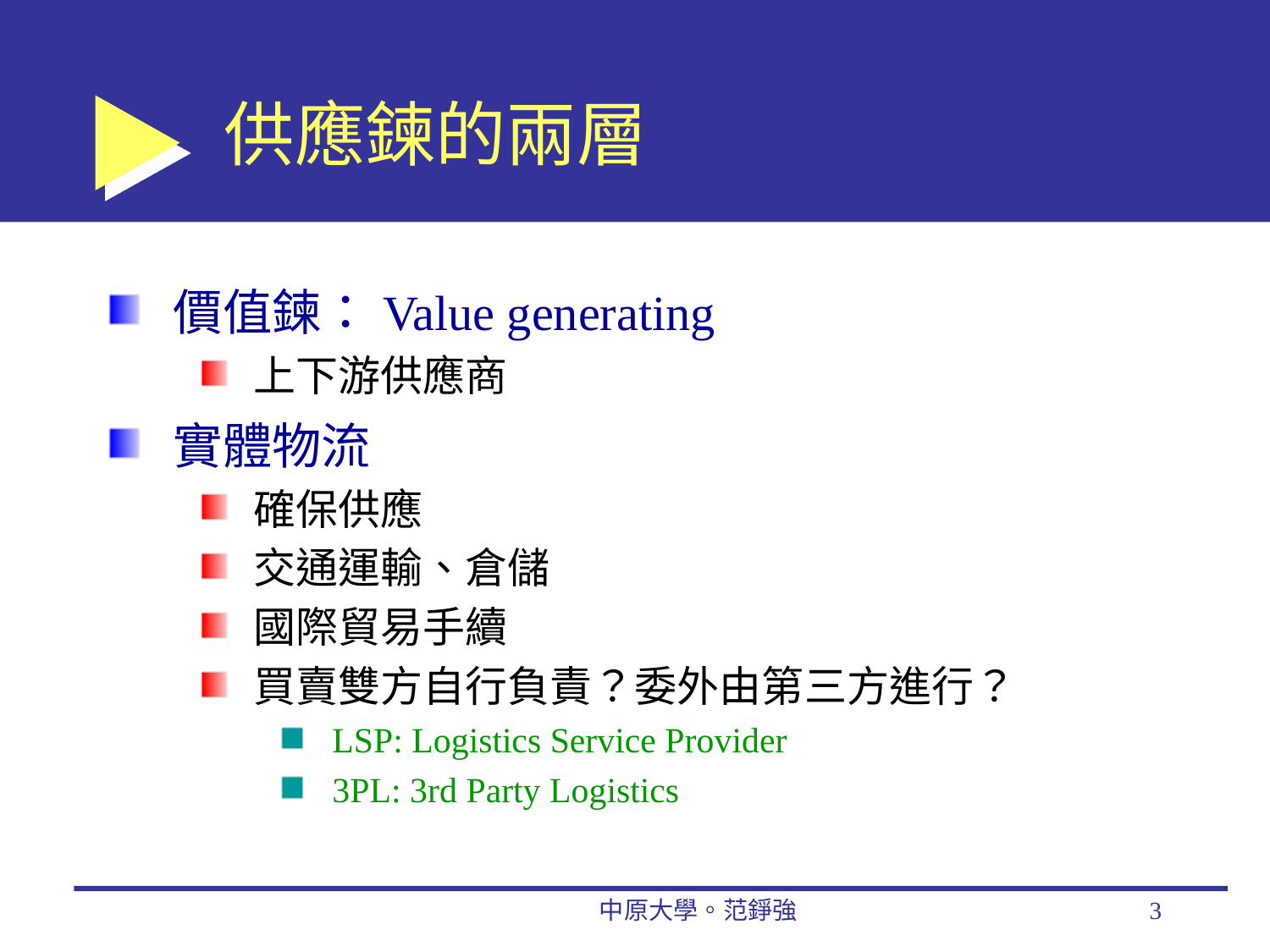

# 供應鍊的兩層
價值鍊：Value generating
上下游供應商
實體物流
確保供應
交通運輸、倉儲
國際貿易手續
買賣雙方自行負責？委外由第三方進行？
LSP: Logistics Service Provider
3PL: 3rd Party Logistics

中原大學。范錚強
3